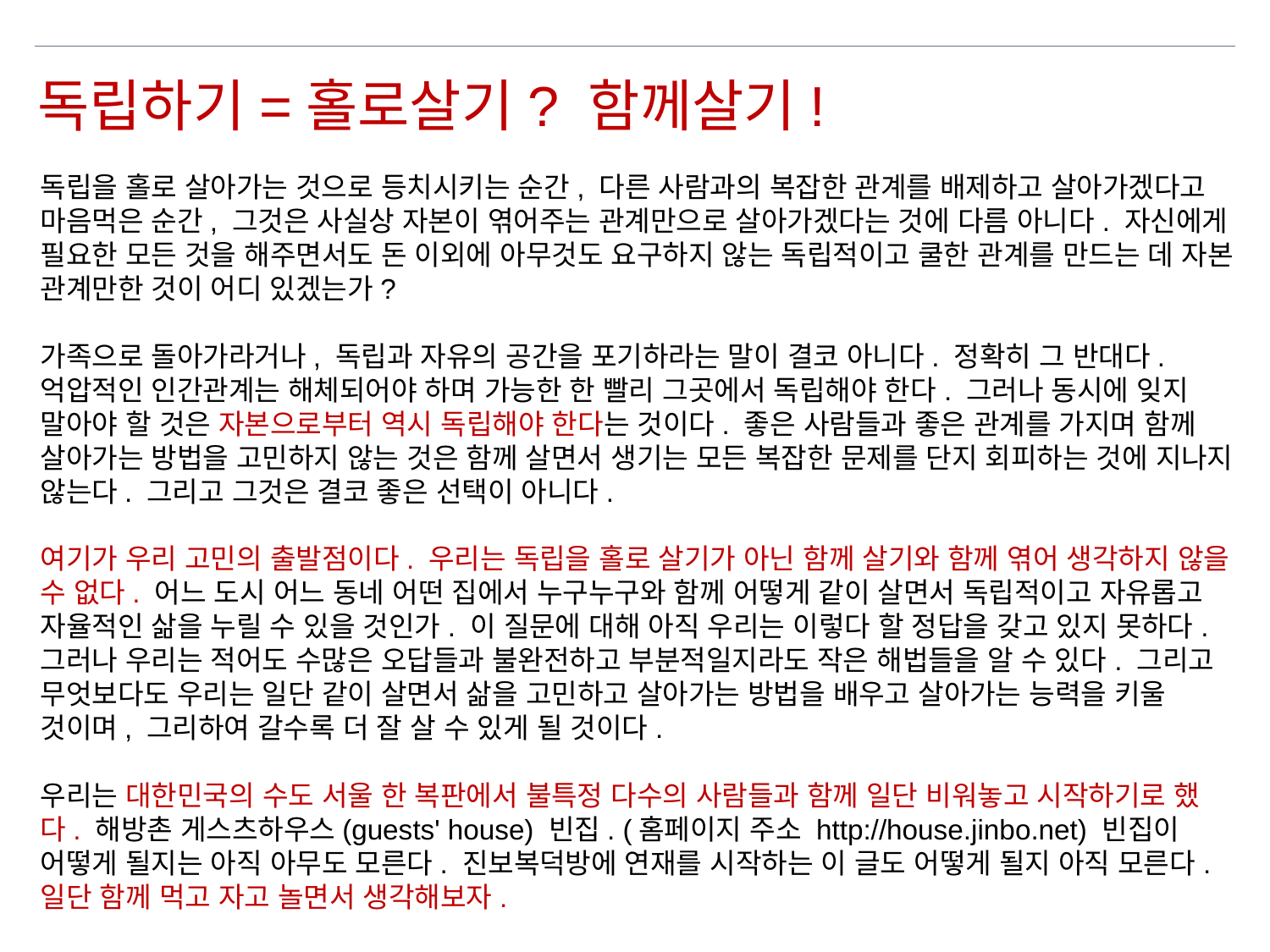

독립하기=홀로살기? 함께살기!
독립을 홀로 살아가는 것으로 등치시키는 순간, 다른 사람과의 복잡한 관계를 배제하고 살아가겠다고 마음먹은 순간, 그것은 사실상 자본이 엮어주는 관계만으로 살아가겠다는 것에 다름 아니다. 자신에게 필요한 모든 것을 해주면서도 돈 이외에 아무것도 요구하지 않는 독립적이고 쿨한 관계를 만드는 데 자본 관계만한 것이 어디 있겠는가?

가족으로 돌아가라거나, 독립과 자유의 공간을 포기하라는 말이 결코 아니다. 정확히 그 반대다. 억압적인 인간관계는 해체되어야 하며 가능한 한 빨리 그곳에서 독립해야 한다. 그러나 동시에 잊지 말아야 할 것은 자본으로부터 역시 독립해야 한다는 것이다. 좋은 사람들과 좋은 관계를 가지며 함께 살아가는 방법을 고민하지 않는 것은 함께 살면서 생기는 모든 복잡한 문제를 단지 회피하는 것에 지나지 않는다. 그리고 그것은 결코 좋은 선택이 아니다.

여기가 우리 고민의 출발점이다. 우리는 독립을 홀로 살기가 아닌 함께 살기와 함께 엮어 생각하지 않을 수 없다. 어느 도시 어느 동네 어떤 집에서 누구누구와 함께 어떻게 같이 살면서 독립적이고 자유롭고 자율적인 삶을 누릴 수 있을 것인가. 이 질문에 대해 아직 우리는 이렇다 할 정답을 갖고 있지 못하다. 그러나 우리는 적어도 수많은 오답들과 불완전하고 부분적일지라도 작은 해법들을 알 수 있다. 그리고 무엇보다도 우리는 일단 같이 살면서 삶을 고민하고 살아가는 방법을 배우고 살아가는 능력을 키울 것이며, 그리하여 갈수록 더 잘 살 수 있게 될 것이다.

우리는 대한민국의 수도 서울 한 복판에서 불특정 다수의 사람들과 함께 일단 비워놓고 시작하기로 했다. 해방촌 게스츠하우스(guests' house) 빈집. (홈페이지 주소 http://house.jinbo.net) 빈집이 어떻게 될지는 아직 아무도 모른다. 진보복덕방에 연재를 시작하는 이 글도 어떻게 될지 아직 모른다. 일단 함께 먹고 자고 놀면서 생각해보자.